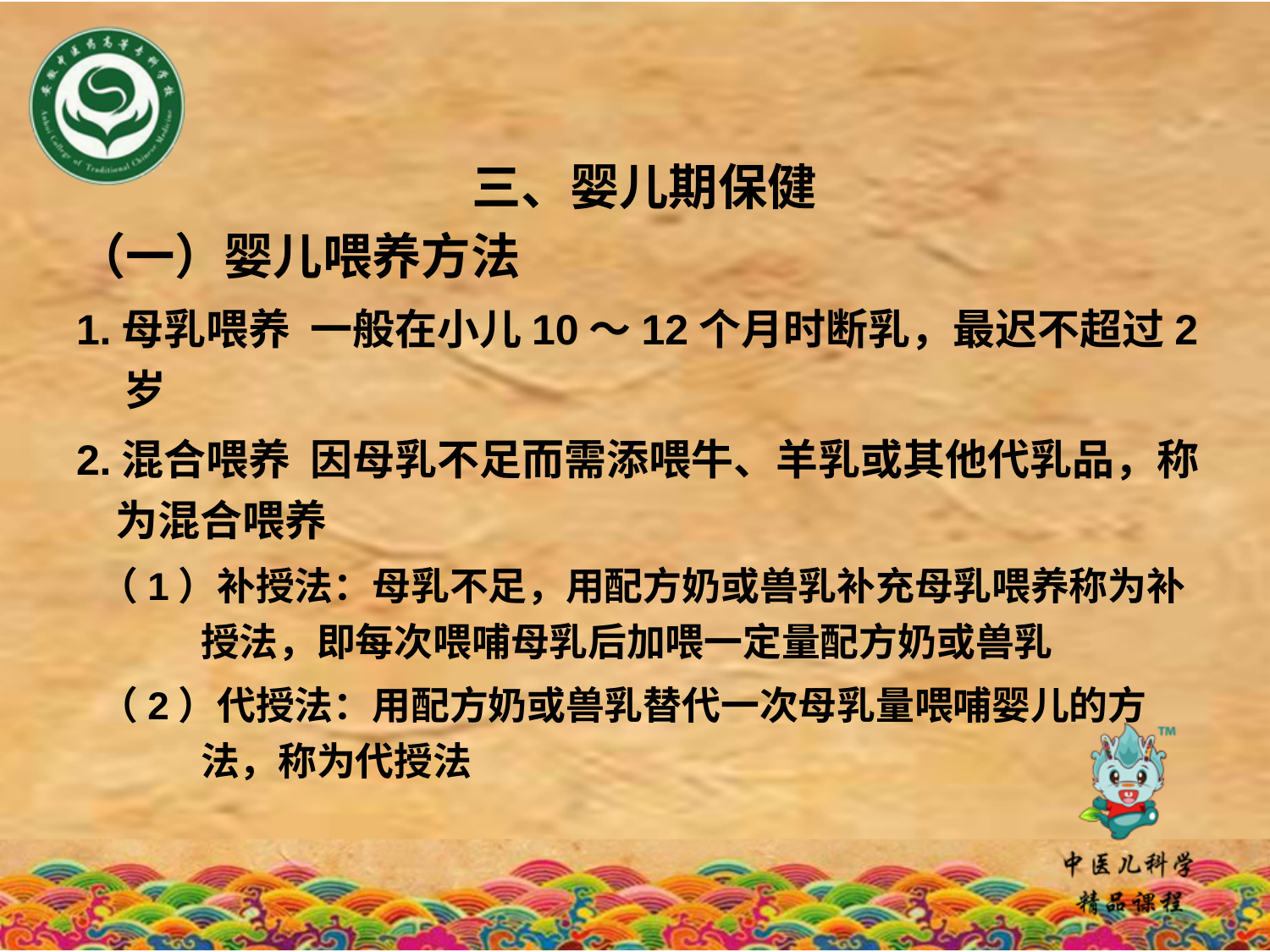

三、婴儿期保健
（一）婴儿喂养方法
1.母乳喂养  一般在小儿10～12个月时断乳，最迟不超过2岁
2.混合喂养  因母乳不足而需添喂牛、羊乳或其他代乳品，称为混合喂养
（1）补授法：母乳不足，用配方奶或兽乳补充母乳喂养称为补授法，即每次喂哺母乳后加喂一定量配方奶或兽乳
（2）代授法：用配方奶或兽乳替代一次母乳量喂哺婴儿的方法，称为代授法